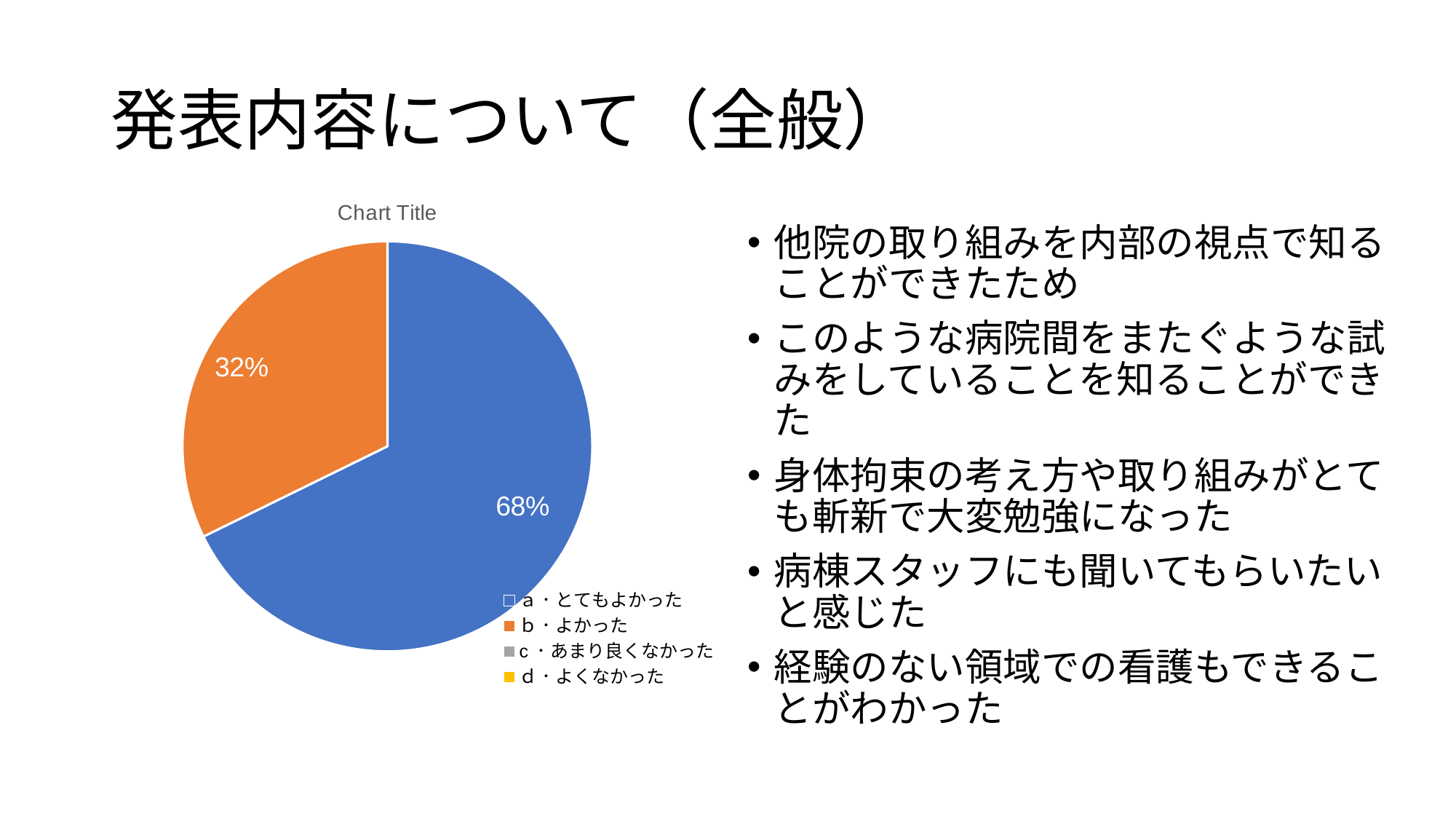

# 発表内容について（全般）

### Chart:

| Category |  |
|---|---|
| ａ．とてもよかった | 21.0 |
| ｂ．よかった | 10.0 |
| c．あまり良くなかった | 0.0 |
| ｄ．よくなかった | 0.0 |
他院の取り組みを内部の視点で知ることができたため
このような病院間をまたぐような試みをしていることを知ることができた
身体拘束の考え方や取り組みがとても斬新で大変勉強になった
病棟スタッフにも聞いてもらいたいと感じた
経験のない領域での看護もできることがわかった